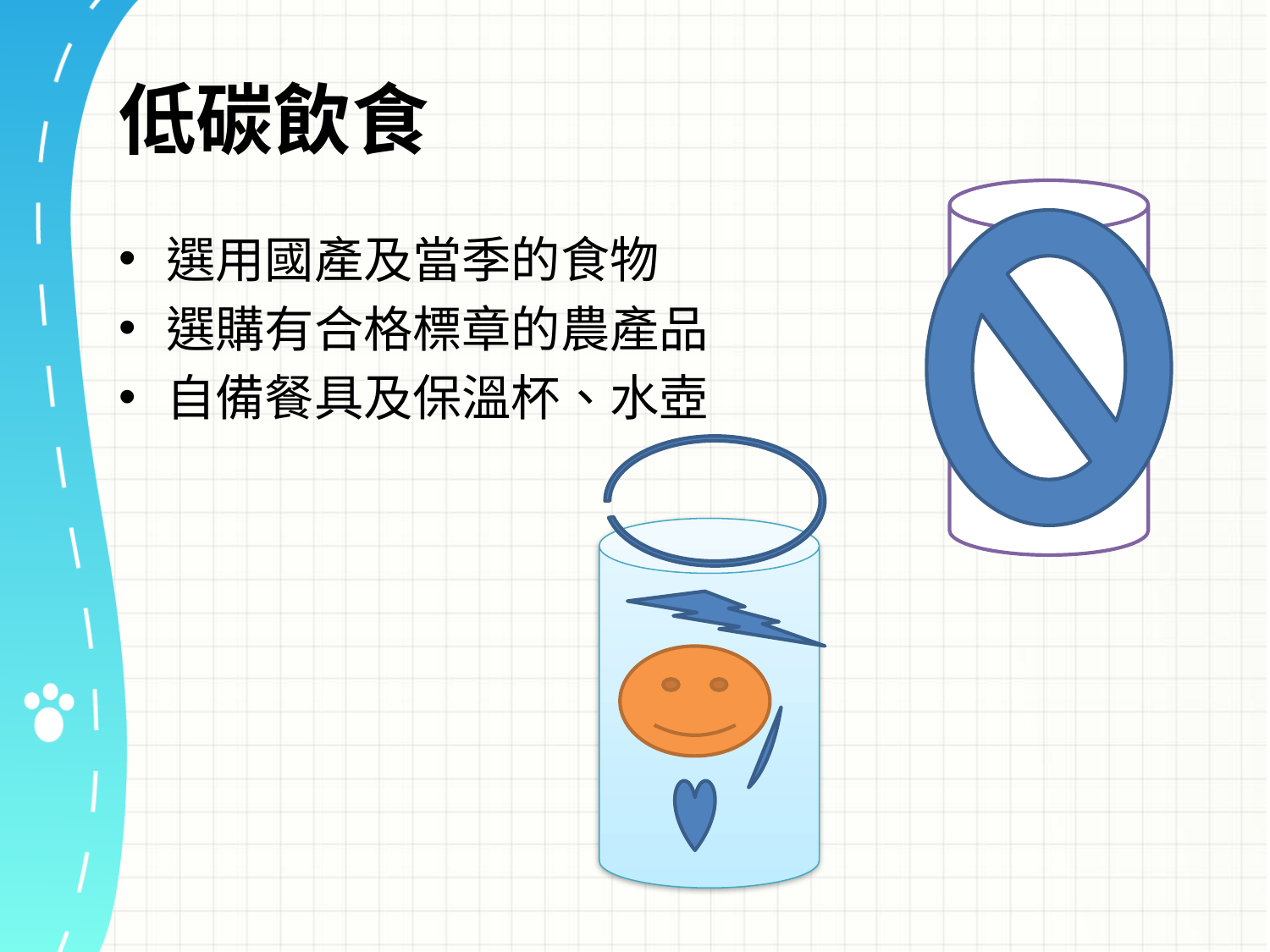

# 低碳飲食

選用國產及當季的食物
選購有合格標章的農產品
自備餐具及保溫杯、水壺